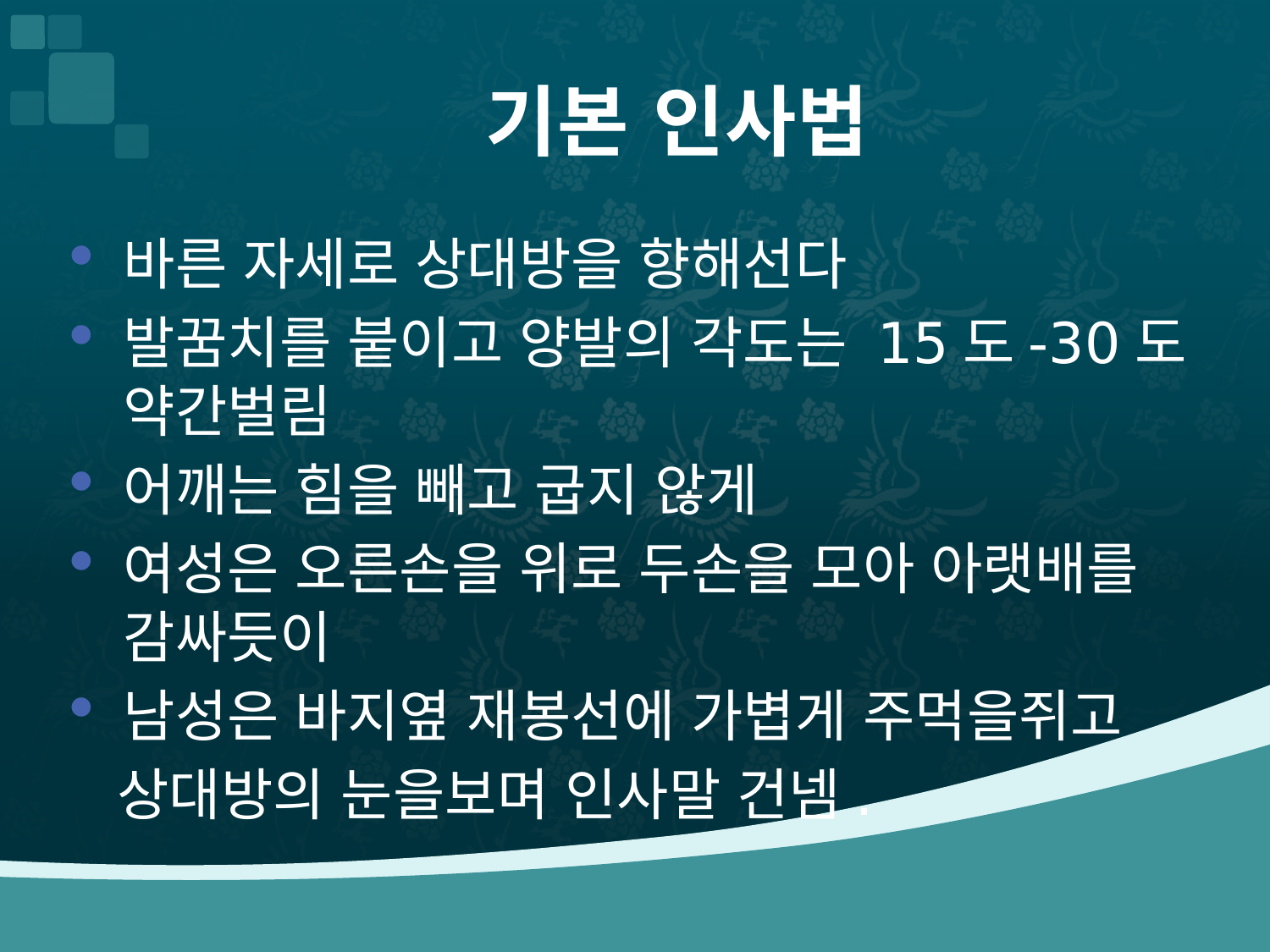

# 기본 인사법
바른 자세로 상대방을 향해선다
발꿈치를 붙이고 양발의 각도는 15도-30도 약간벌림
어깨는 힘을 빼고 굽지 않게
여성은 오른손을 위로 두손을 모아 아랫배를 감싸듯이
남성은 바지옆 재봉선에 가볍게 주먹을쥐고
  상대방의 눈을보며 인사말 건넴.